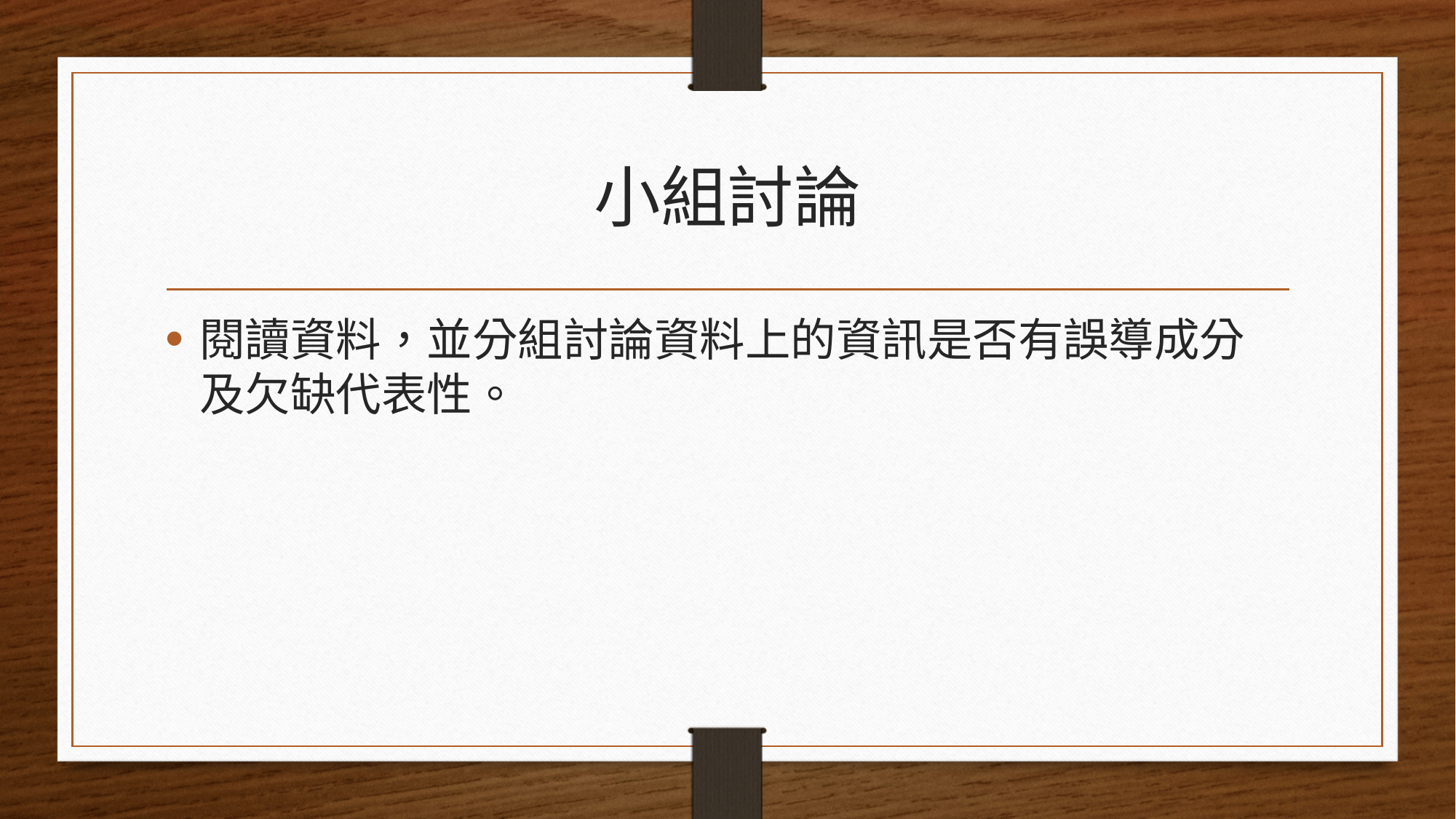

# 小組討論
閱讀資料，並分組討論資料上的資訊是否有誤導成分及欠缺代表性。